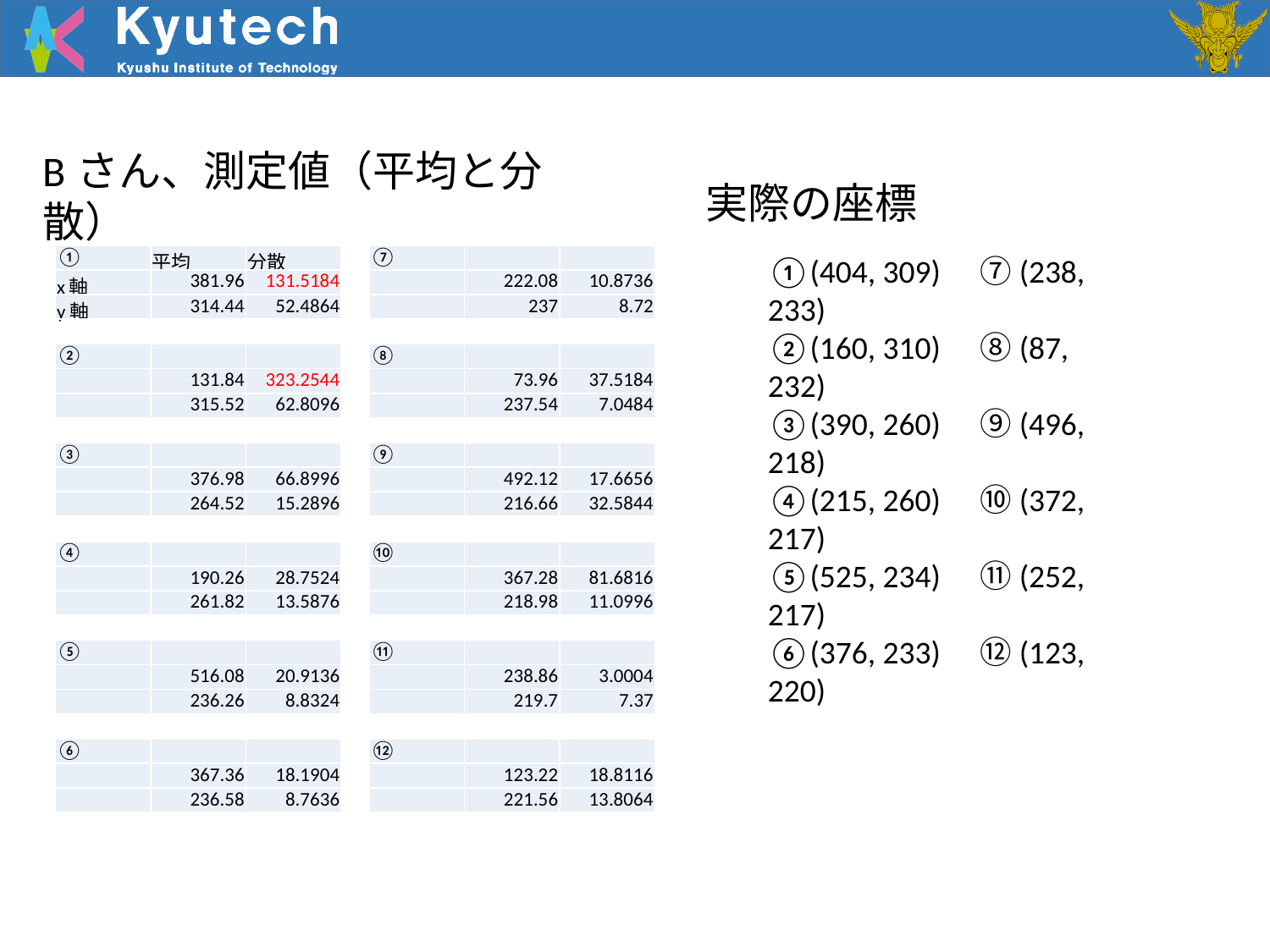

Bさん、測定値（平均と分散）
実際の座標
| ⑦ |  |  |
| --- | --- | --- |
|  | 222.08 | 10.8736 |
|  | 237 | 8.72 |
| ① | 平均 | 分散 |
| --- | --- | --- |
| x軸 | 381.96 | 131.5184 |
| y軸 | 314.44 | 52.4864 |
①(404, 309)　⑦(238, 233)
②(160, 310)　⑧(87,   232)
③(390, 260)　⑨(496, 218)
④(215, 260)　⑩(372, 217)
⑤(525, 234)　⑪(252, 217)
⑥(376, 233)　⑫(123, 220)
| ⑧ |  |  |
| --- | --- | --- |
|  | 73.96 | 37.5184 |
|  | 237.54 | 7.0484 |
| ② |  |  |
| --- | --- | --- |
|  | 131.84 | 323.2544 |
|  | 315.52 | 62.8096 |
| ⑨ |  |  |
| --- | --- | --- |
|  | 492.12 | 17.6656 |
|  | 216.66 | 32.5844 |
| ③ |  |  |
| --- | --- | --- |
|  | 376.98 | 66.8996 |
|  | 264.52 | 15.2896 |
| ⑩ |  |  |
| --- | --- | --- |
|  | 367.28 | 81.6816 |
|  | 218.98 | 11.0996 |
| ④ |  |  |
| --- | --- | --- |
|  | 190.26 | 28.7524 |
|  | 261.82 | 13.5876 |
| ⑪ |  |  |
| --- | --- | --- |
|  | 238.86 | 3.0004 |
|  | 219.7 | 7.37 |
| ⑤ |  |  |
| --- | --- | --- |
|  | 516.08 | 20.9136 |
|  | 236.26 | 8.8324 |
| ⑫ |  |  |
| --- | --- | --- |
|  | 123.22 | 18.8116 |
|  | 221.56 | 13.8064 |
| ⑥ |  |  |
| --- | --- | --- |
|  | 367.36 | 18.1904 |
|  | 236.58 | 8.7636 |